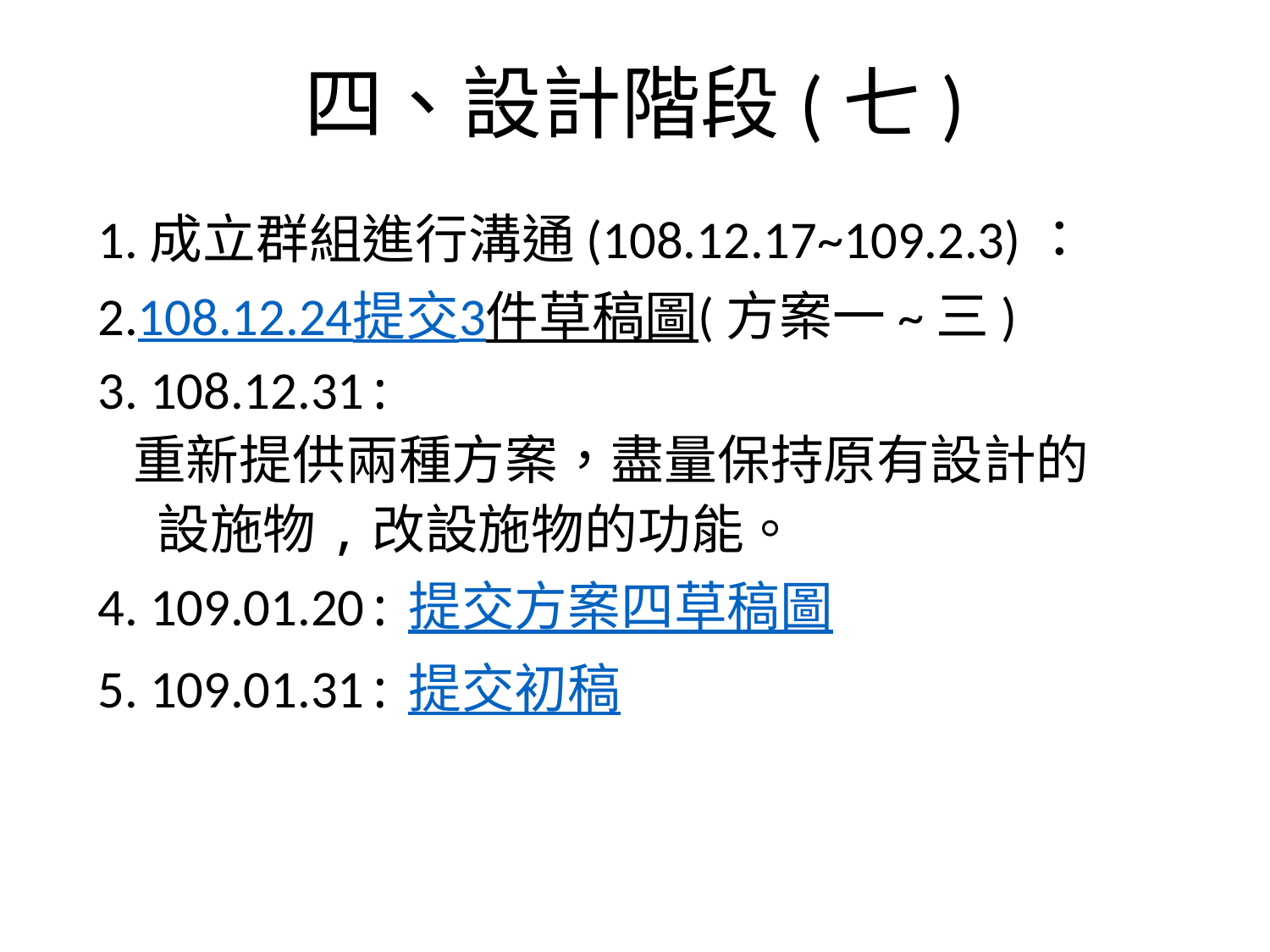

# 四、設計階段(七)
1.成立群組進行溝通(108.12.17~109.2.3)：
2.108.12.24提交3件草稿圖(方案一~三)
3. 108.12.31:
  重新提供兩種方案，盡量保持原有設計的
    設施物,改設施物的功能。
4. 109.01.20:提交方案四草稿圖
5. 109.01.31:提交初稿